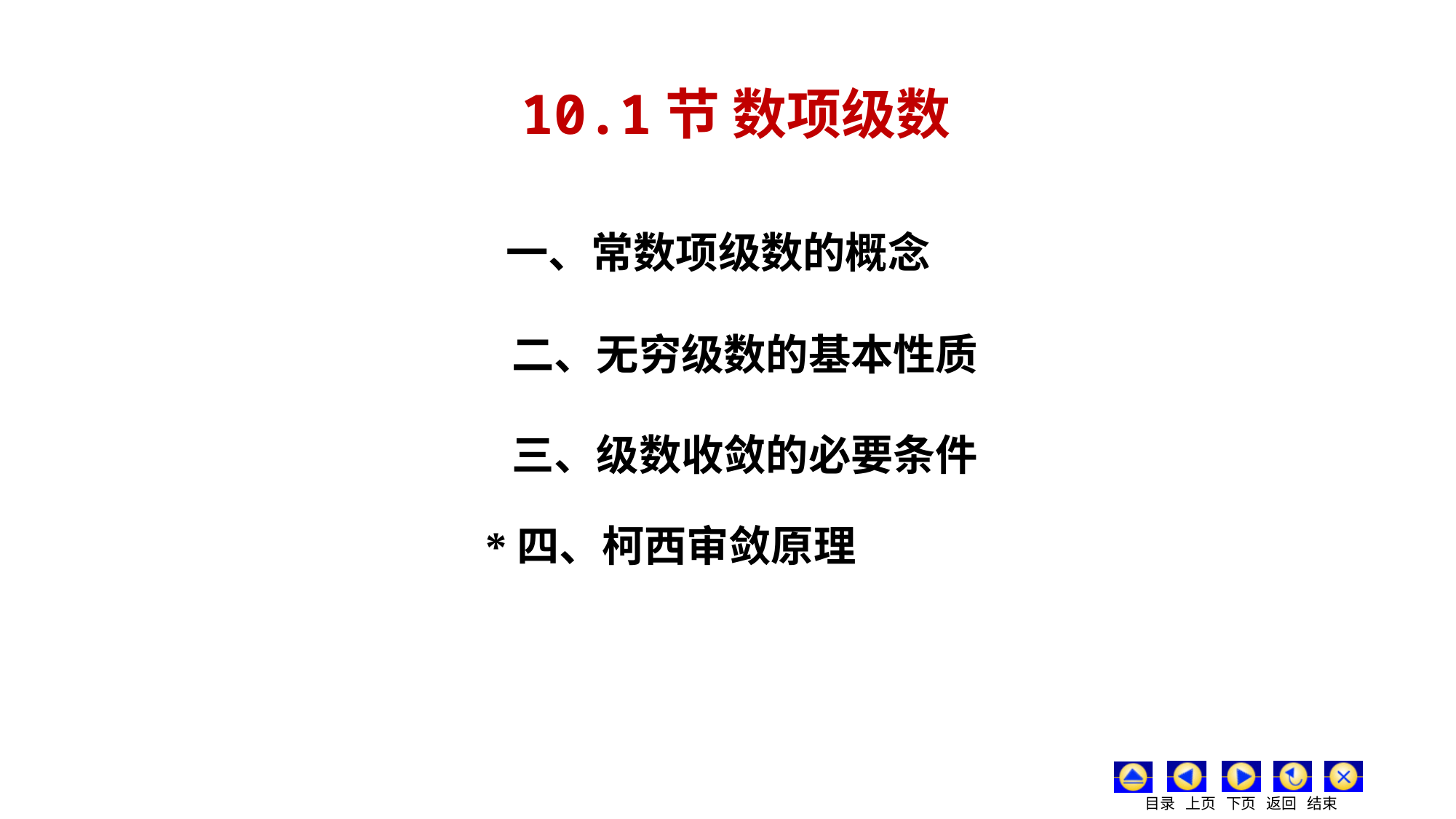

10.1节 数项级数
一、常数项级数的概念
二、无穷级数的基本性质
三、级数收敛的必要条件
*四、柯西审敛原理